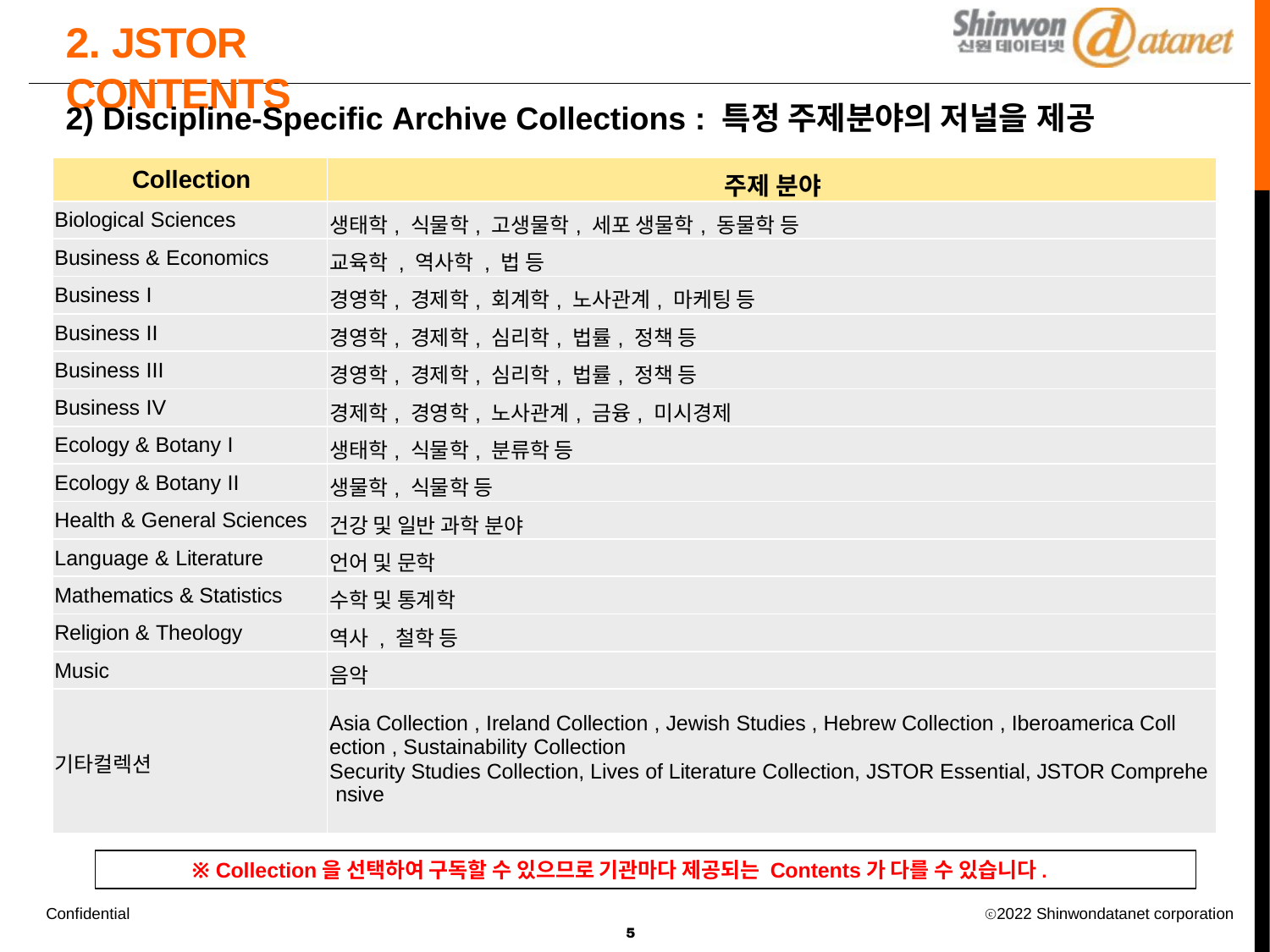

# 2. JSTOR CONTENTS
2) Discipline-Specific Archive Collections : 특정 주제분야의 저널을 제공
| Collection | 주제 분야 |
| --- | --- |
| Biological Sciences | 생태학, 식물학, 고생물학, 세포 생물학, 동물학 등 |
| Business & Economics | 교육학 , 역사학 , 법 등 |
| Business I | 경영학, 경제학, 회계학, 노사관계, 마케팅 등 |
| Business II | 경영학, 경제학, 심리학, 법률, 정책 등 |
| Business III | 경영학, 경제학, 심리학, 법률, 정책 등 |
| Business IV | 경제학, 경영학, 노사관계, 금융, 미시경제 |
| Ecology & Botany I | 생태학, 식물학, 분류학 등 |
| Ecology & Botany II | 생물학, 식물학 등 |
| Health & General Sciences | 건강 및 일반 과학 분야 |
| Language & Literature | 언어 및 문학 |
| Mathematics & Statistics | 수학 및 통계학 |
| Religion & Theology | 역사 , 철학 등 |
| Music | 음악 |
| 기타컬렉션 | Asia Collection , Ireland Collection , Jewish Studies , Hebrew Collection , Iberoamerica Coll ection , Sustainability Collection Security Studies Collection, Lives of Literature Collection, JSTOR Essential, JSTOR Comprehe nsive |

※ Collection을 선택하여 구독할 수 있으므로 기관마다 제공되는 Contents가 다를 수 있습니다.
ⓒ2022 Shinwondatanet corporation
5
Confidential